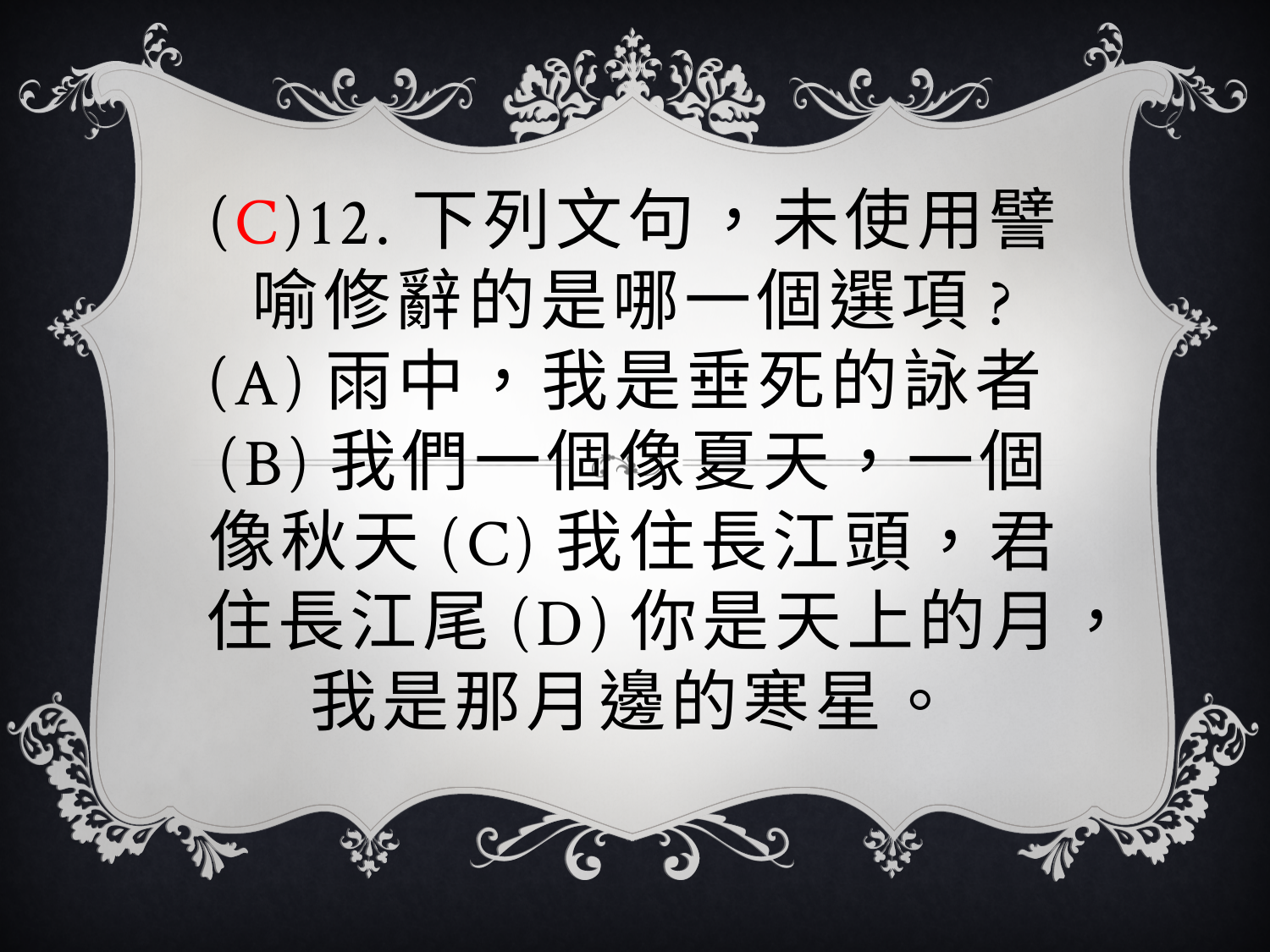

# (C)12.下列文句，未使用譬喻修辭的是哪一個選項?(A)雨中，我是垂死的詠者(B)我們一個像夏天，一個像秋天(C)我住長江頭，君住長江尾(D)你是天上的月，我是那月邊的寒星。